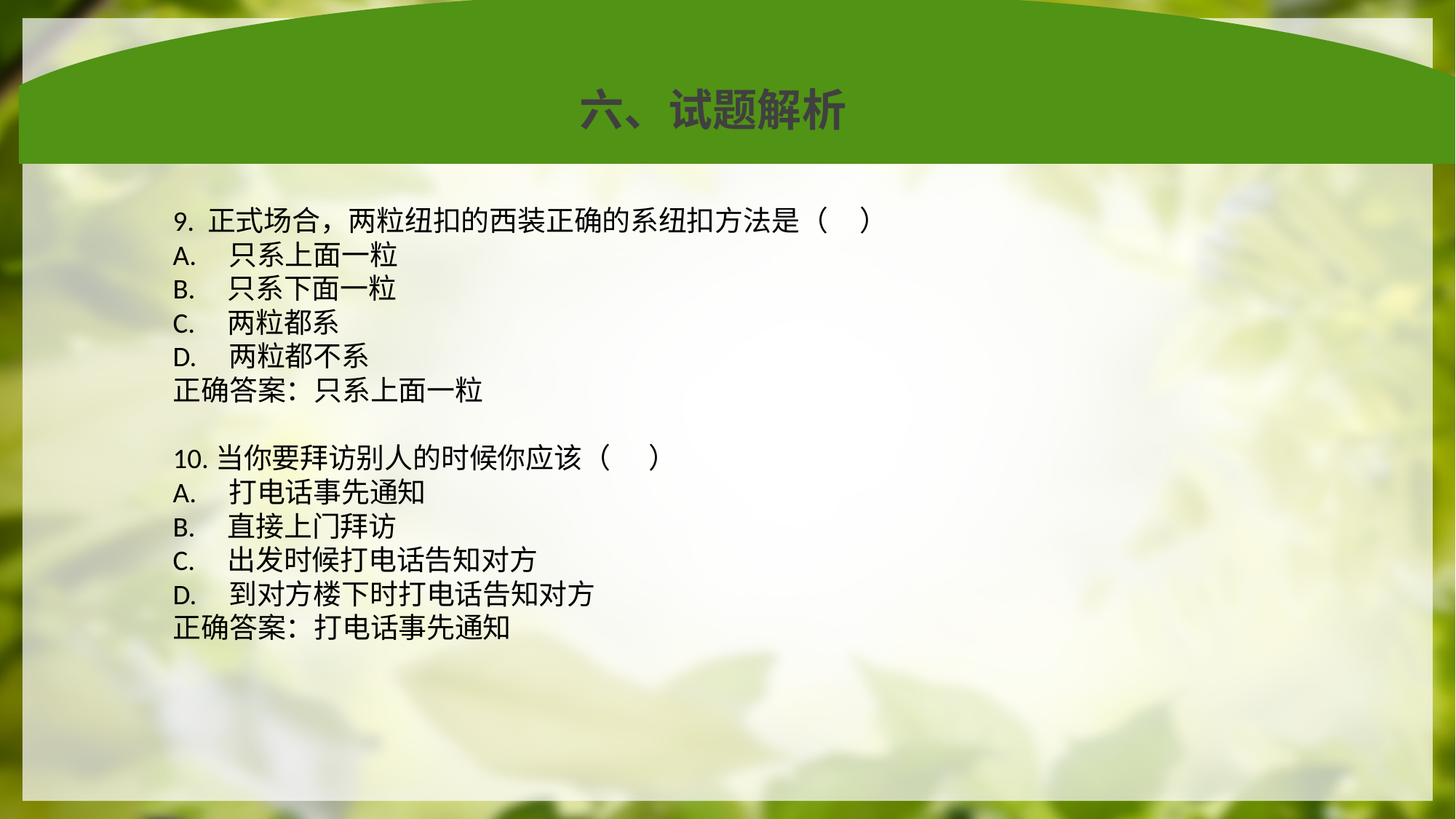

六、试题解析

9. 正式场合，两粒纽扣的西装正确的系纽扣方法是（     ）
A.    只系上面一粒
B.    只系下面一粒
C.    两粒都系
D.    两粒都不系
正确答案：只系上面一粒

10.当你要拜访别人的时候你应该（      ）
A.    打电话事先通知
B.    直接上门拜访
C.    出发时候打电话告知对方
D.    到对方楼下时打电话告知对方
正确答案：打电话事先通知